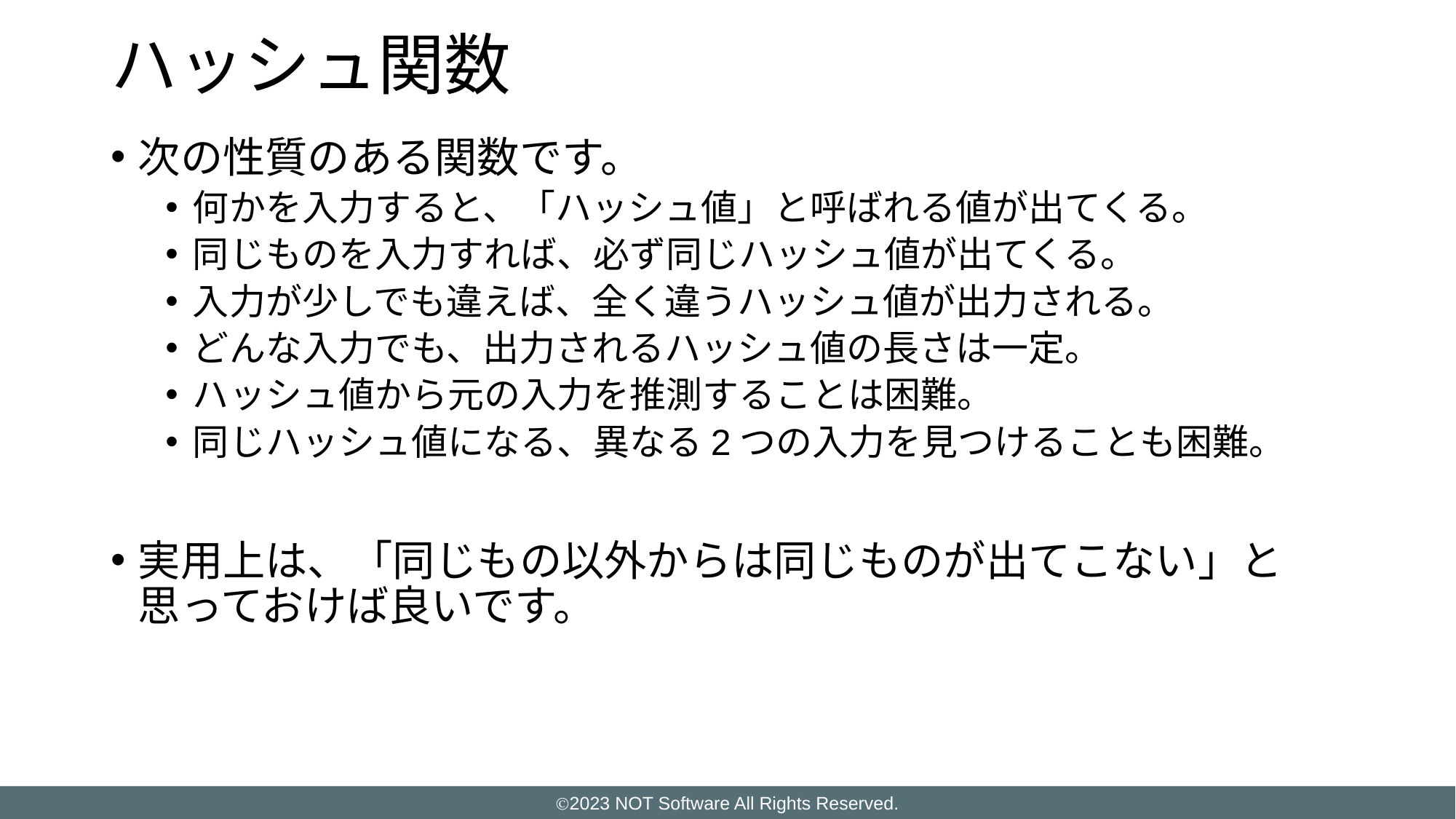

# ハッシュ関数
次の性質のある関数です。
何かを入力すると、「ハッシュ値」と呼ばれる値が出てくる。
同じものを入力すれば、必ず同じハッシュ値が出てくる。
入力が少しでも違えば、全く違うハッシュ値が出力される。
どんな入力でも、出力されるハッシュ値の長さは一定。
ハッシュ値から元の入力を推測することは困難。
同じハッシュ値になる、異なる2つの入力を見つけることも困難。

実用上は、「同じもの以外からは同じものが出てこない」と思っておけば良いです。